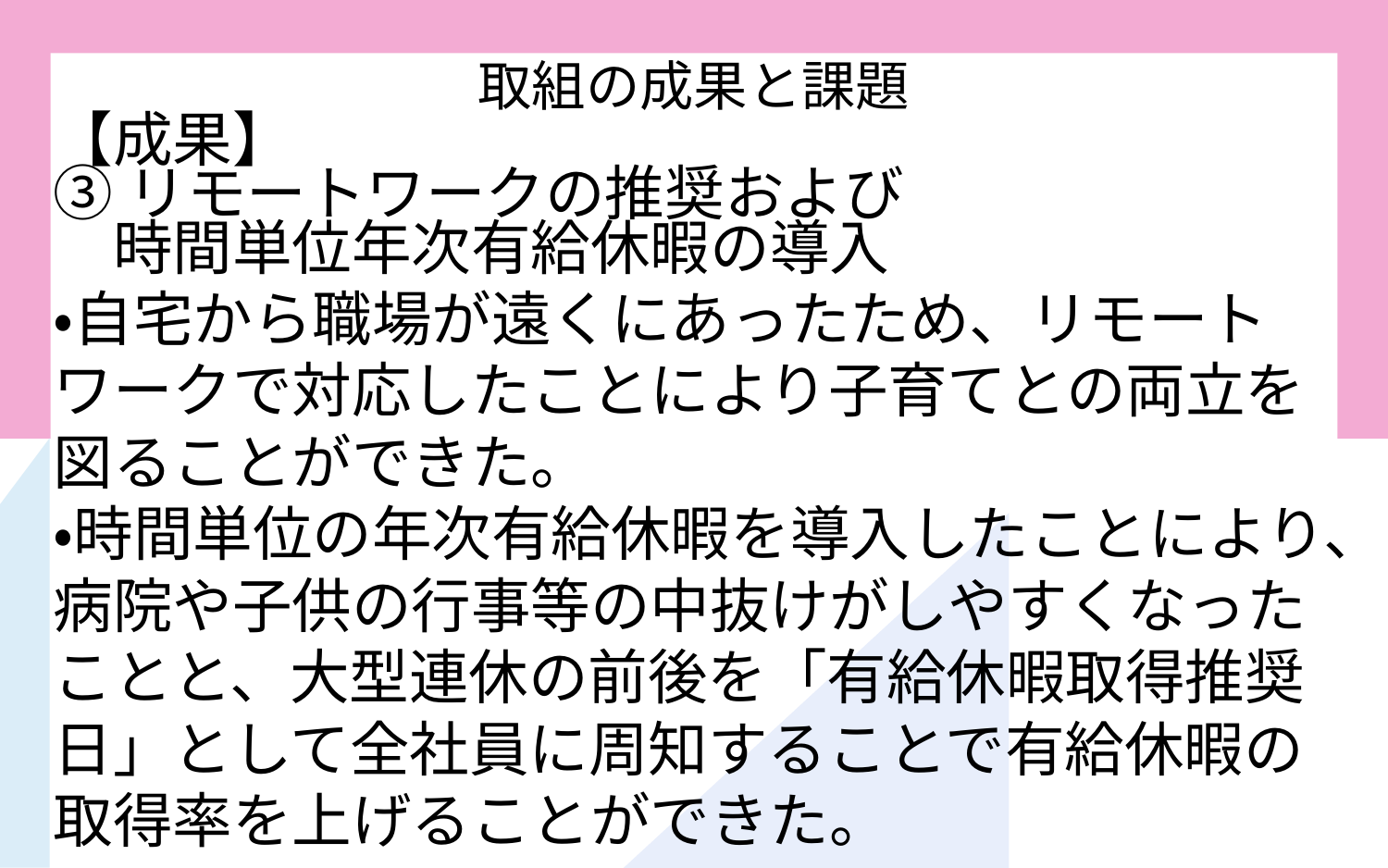

# 取組の成果と課題
【成果】
③リモートワークの推奨および
　時間単位年次有給休暇の導入
・自宅から職場が遠くにあったため、リモートワークで対応したことにより子育てとの両立を図ることができた。
・時間単位の年次有給休暇を導入したことにより、病院や子供の行事等の中抜けがしやすくなったことと、大型連休の前後を「有給休暇取得推奨日」として全社員に周知することで有給休暇の取得率を上げることができた。